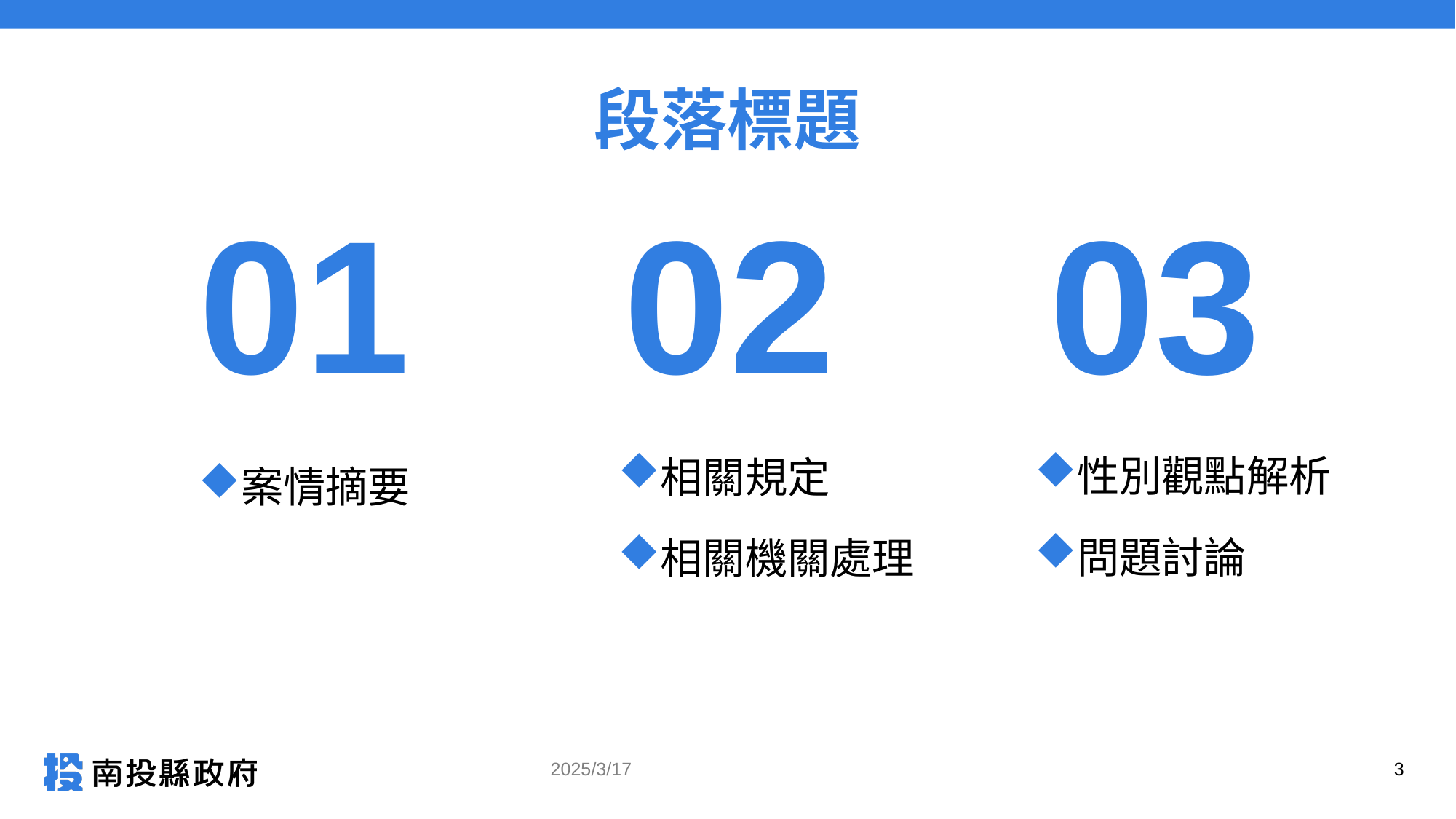

# 段落標題
01
02
03
性別觀點解析
問題討論

相關規定
相關機關處理

案情摘要

2025/3/17

3